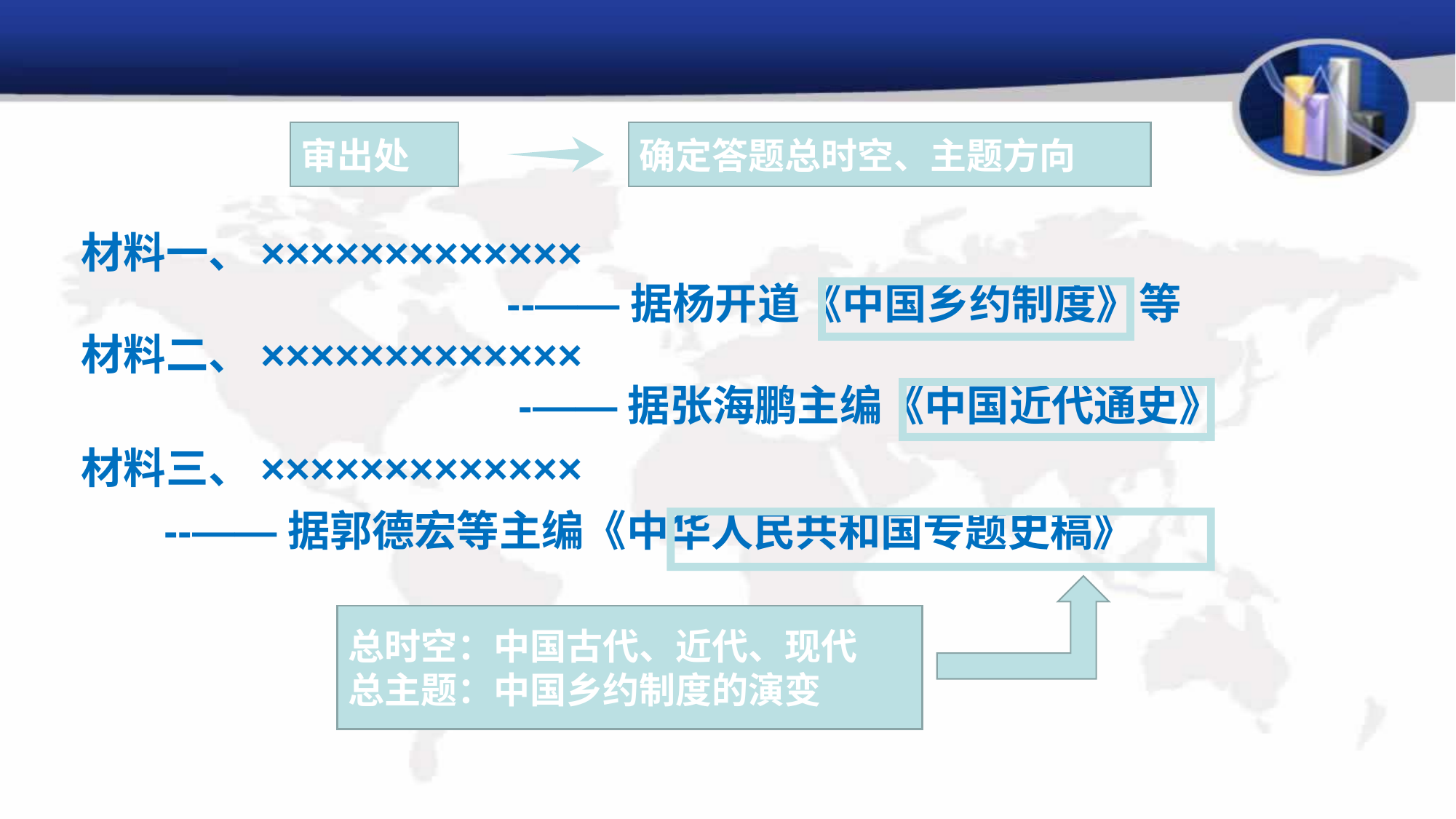

审出处
确定答题总时空、主题方向

材料一、×××××××××××××
                                    --——据杨开道《中国乡约制度》等
材料二、×××××××××××××
                                     -——据张海鹏主编《中国近代通史》

材料三、×××××××××××××

       --——据郭德宏等主编《中华人民共和国专题史稿》

总时空：中国古代、近代、现代
总主题：中国乡约制度的演变